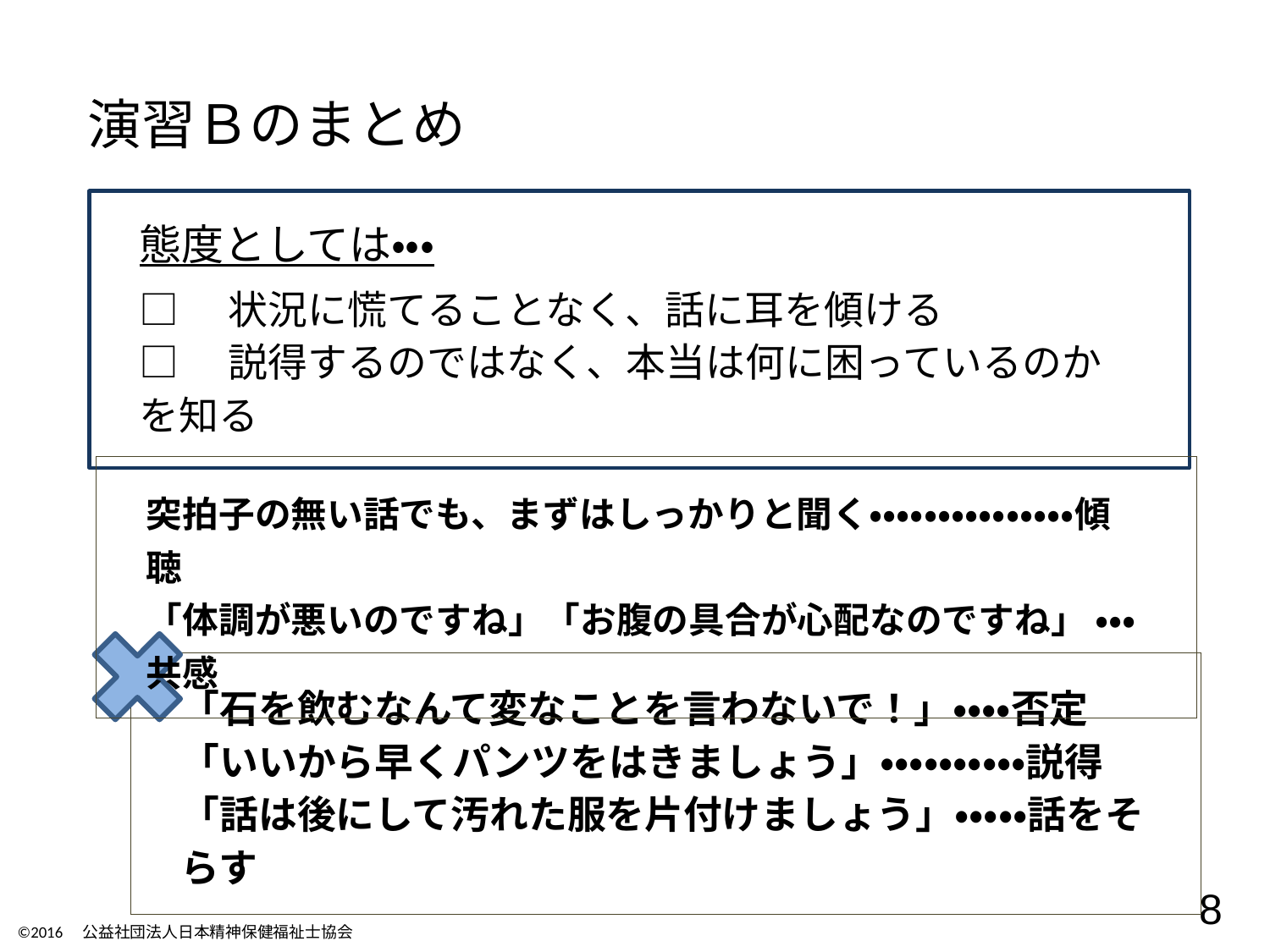

# 演習Ｂのまとめ
態度としては・・・
□　状況に慌てることなく、話に耳を傾ける
□　説得するのではなく、本当は何に困っているのかを知る
突拍子の無い話でも、まずはしっかりと聞く・・・・・・・・・・・・・・・傾聴
「体調が悪いのですね」「お腹の具合が心配なのですね」 ・・・共感

「石を飲むなんて変なことを言わないで！」・・・・否定
「いいから早くパンツをはきましょう」・・・・・・・・・・説得
「話は後にして汚れた服を片付けましょう」・・・・・話をそらす
8
©2016　公益社団法人日本精神保健福祉士協会